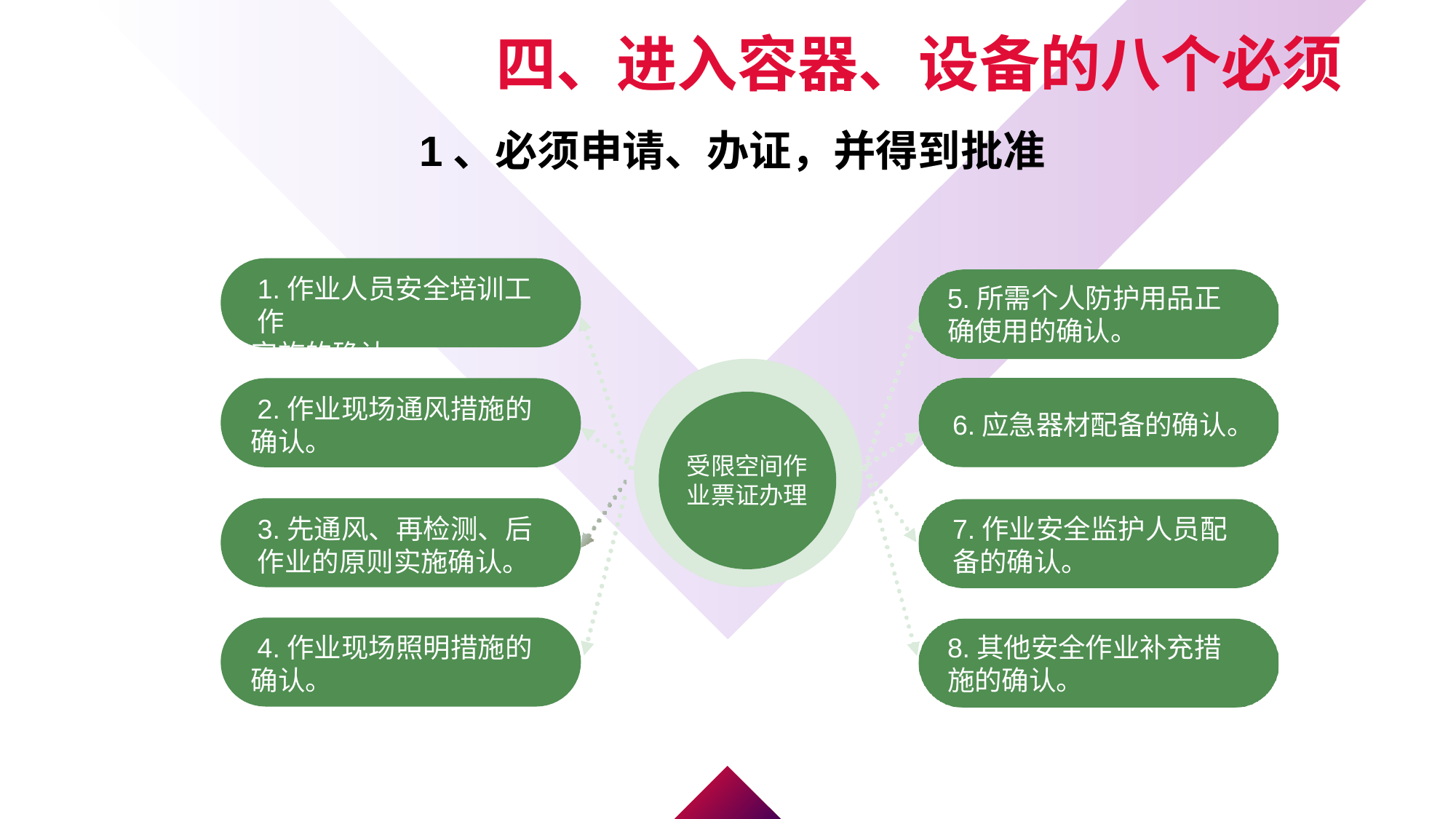

四、进入容器、设备的八个必须
1、必须申请、办证，并得到批准

1.作业人员安全培训工作
实施的确认。

5.所需个人防护用品正确使用的确认。
5.所需个人防护用品正确使用的确认。

2.作业现场通风措施的确认。

6.应急器材配备的确认。

受限空间作业票证办理

3.先通风、再检测、后作业的原则实施确认。
7.作业安全监护人员配备的确认。

8.其他安全作业补充措施的确认。
4.作业现场照明措施的确认。
8.其他安全作业补充措施的确认。